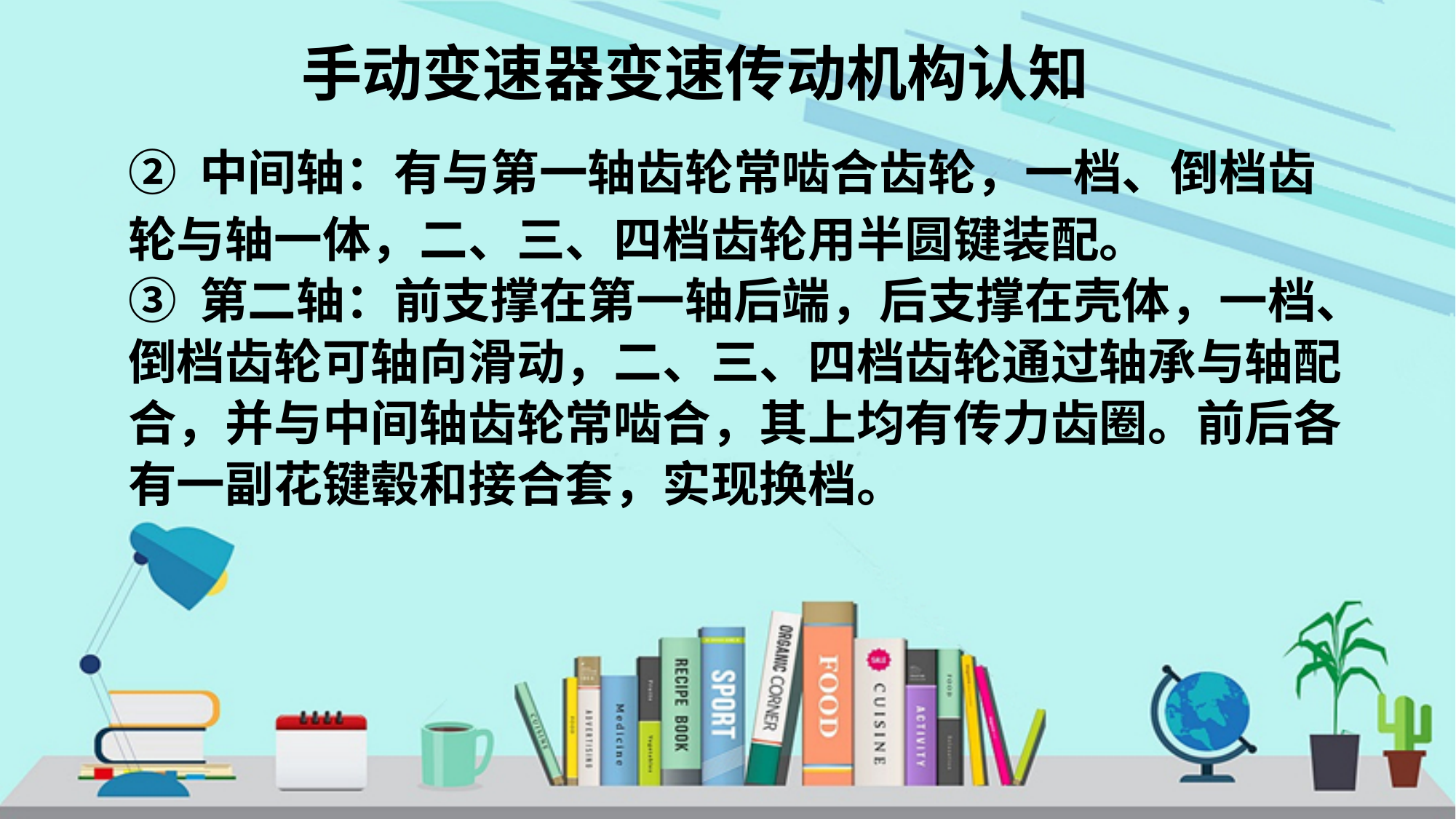

# 手动变速器变速传动机构认知
② 中间轴：有与第一轴齿轮常啮合齿轮，一档、倒档齿轮与轴一体，二、三、四档齿轮用半圆键装配。
③ 第二轴：前支撑在第一轴后端，后支撑在壳体，一档、倒档齿轮可轴向滑动，二、三、四档齿轮通过轴承与轴配合，并与中间轴齿轮常啮合，其上均有传力齿圈。前后各有一副花键毂和接合套，实现换档。